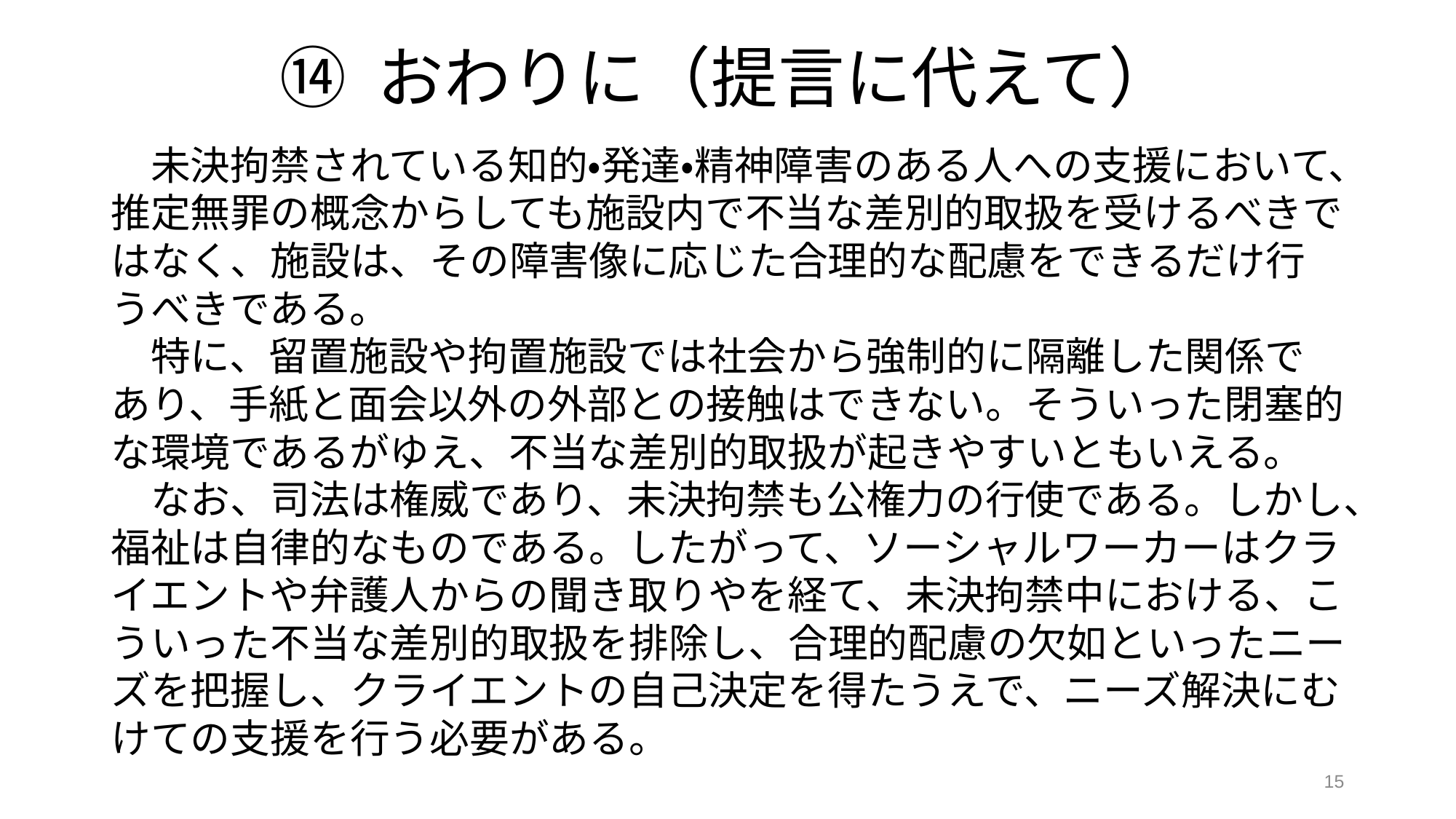

# ⑭ おわりに（提言に代えて）
　未決拘禁されている知的・発達・精神障害のある人への支援において、推定無罪の概念からしても施設内で不当な差別的取扱を受けるべきではなく、施設は、その障害像に応じた合理的な配慮をできるだけ行うべきである。
　特に、留置施設や拘置施設では社会から強制的に隔離した関係であり、手紙と面会以外の外部との接触はできない。そういった閉塞的な環境であるがゆえ、不当な差別的取扱が起きやすいともいえる。
　なお、司法は権威であり、未決拘禁も公権力の行使である。しかし、福祉は自律的なものである。したがって、ソーシャルワーカーはクライエントや弁護人からの聞き取りやを経て、未決拘禁中における、こういった不当な差別的取扱を排除し、合理的配慮の欠如といったニーズを把握し、クライエントの自己決定を得たうえで、ニーズ解決にむけての支援を行う必要がある。
15